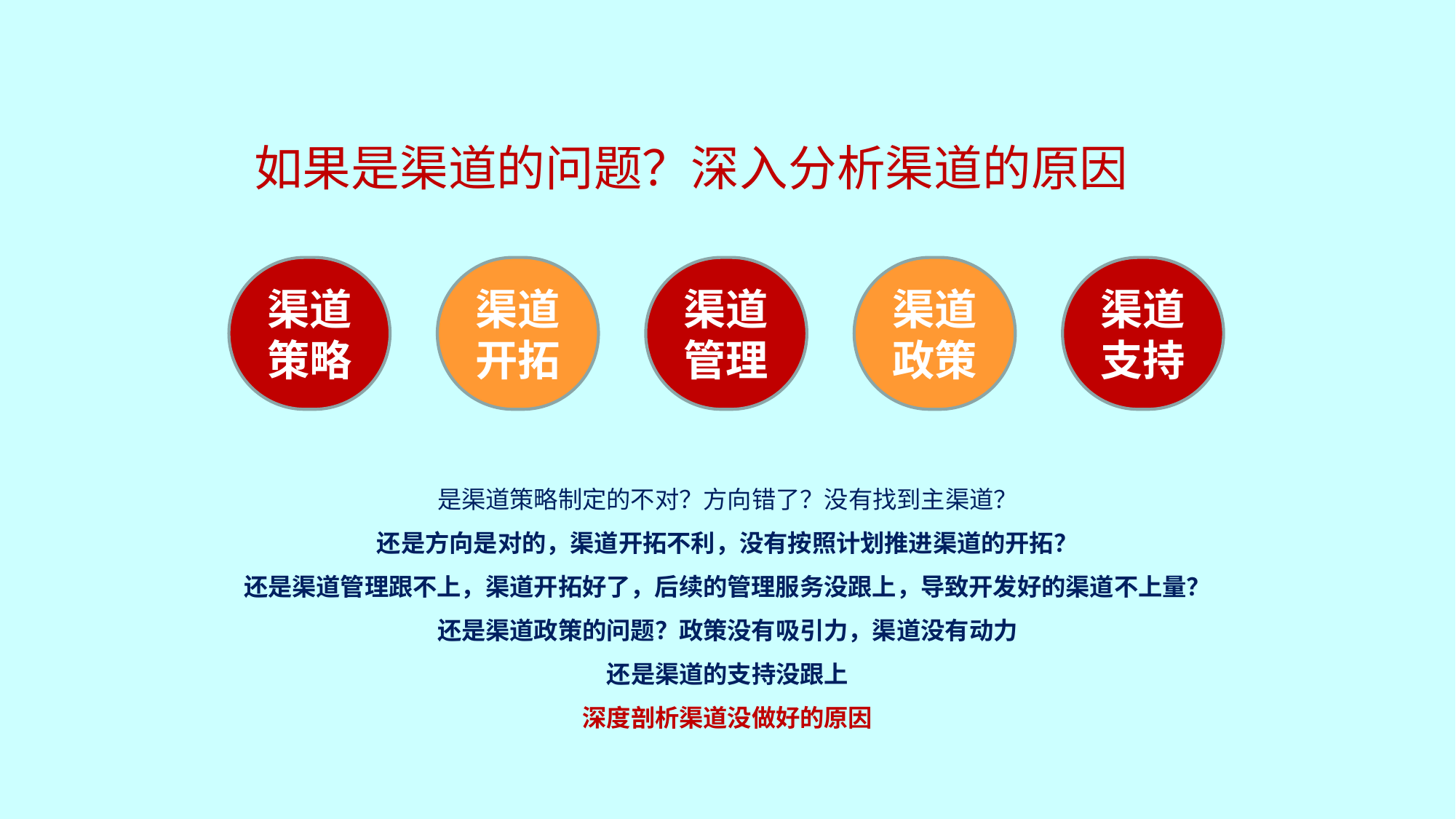

如果是渠道的问题？深入分析渠道的原因
渠道支持
渠道管理
渠道政策
渠道策略
渠道开拓
是渠道策略制定的不对？方向错了？没有找到主渠道？
还是方向是对的，渠道开拓不利，没有按照计划推进渠道的开拓？
还是渠道管理跟不上，渠道开拓好了，后续的管理服务没跟上，导致开发好的渠道不上量？
还是渠道政策的问题？政策没有吸引力，渠道没有动力
还是渠道的支持没跟上
深度剖析渠道没做好的原因